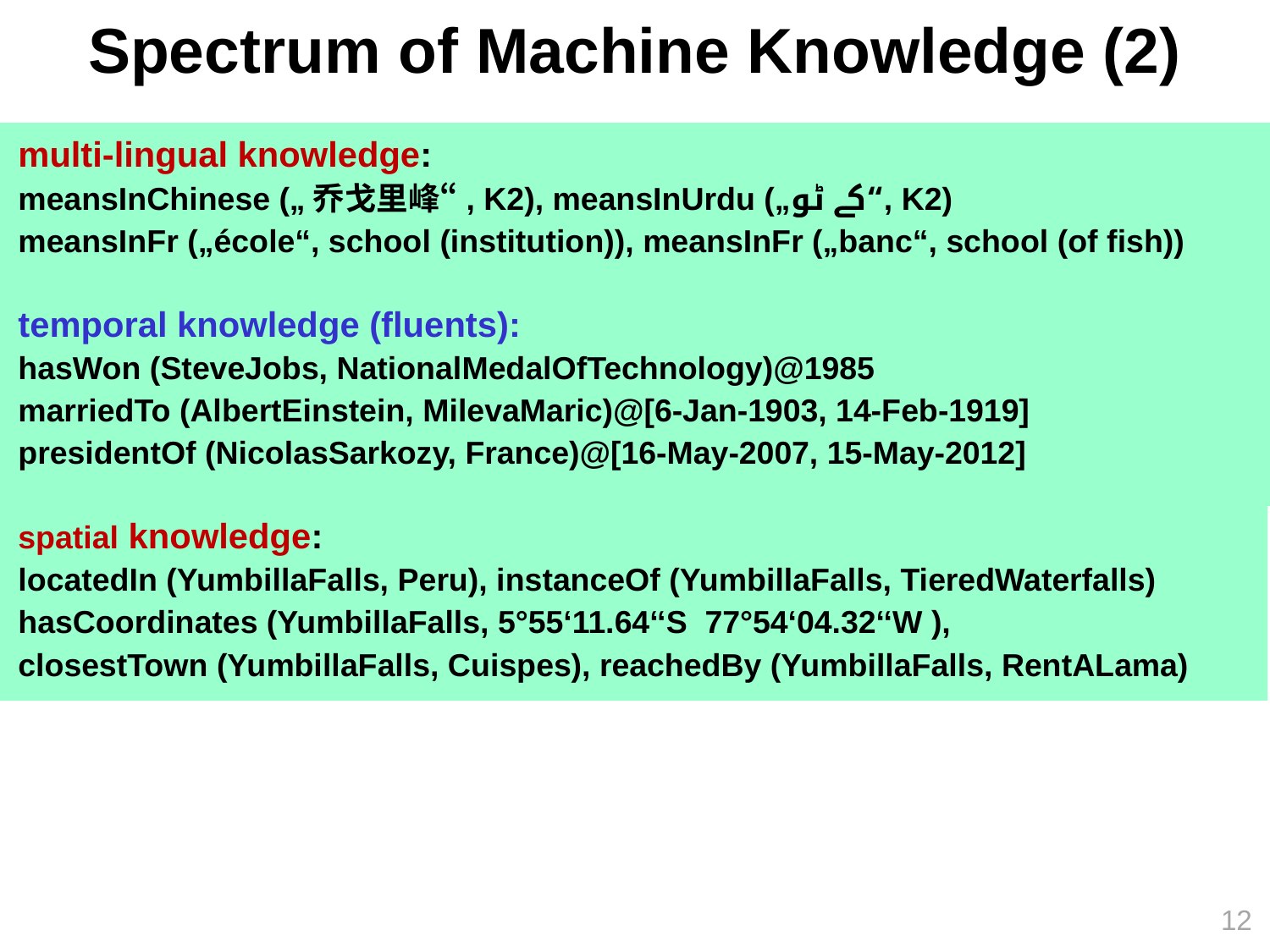

# Spectrum of Machine Knowledge (2)

multi-lingual knowledge:
meansInChinese („乔戈里峰“, K2), meansInUrdu („کے ٹو“, K2)
meansInFr („école“, school (institution)), meansInFr („banc“, school (of fish))
temporal knowledge (fluents):
hasWon (SteveJobs, NationalMedalOfTechnology)@1985
marriedTo (AlbertEinstein, MilevaMaric)@[6-Jan-1903, 14-Feb-1919]
presidentOf (NicolasSarkozy, France)@[16-May-2007, 15-May-2012]
spatial knowledge:
locatedIn (YumbillaFalls, Peru), instanceOf (YumbillaFalls, TieredWaterfalls)
hasCoordinates (YumbillaFalls, 5°55‘11.64‘‘S  77°54‘04.32‘‘W ),
closestTown (YumbillaFalls, Cuispes), reachedBy (YumbillaFalls, RentALama)

12